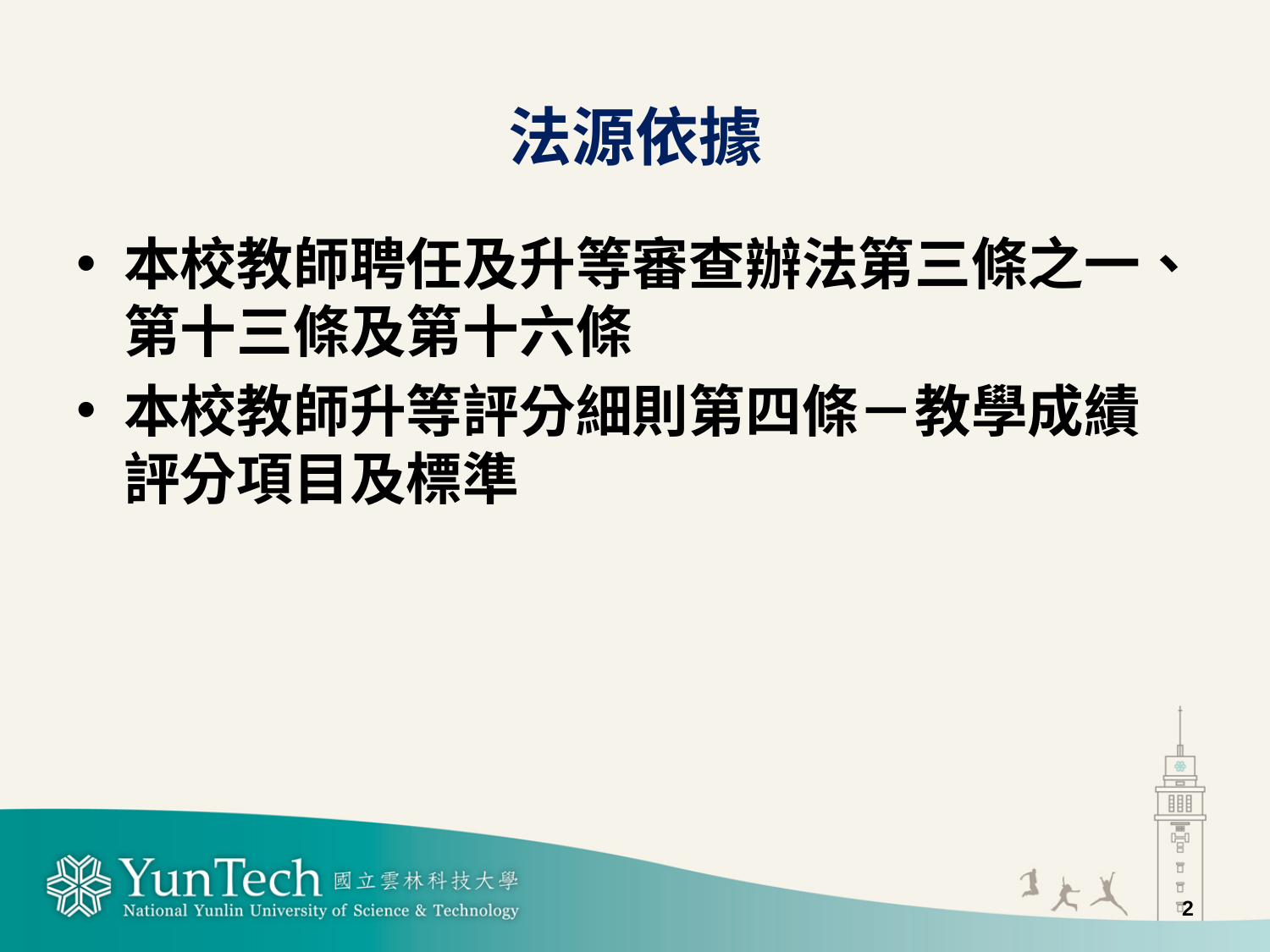

# 法源依據
本校教師聘任及升等審查辦法第三條之一、第十三條及第十六條
本校教師升等評分細則第四條－教學成績評分項目及標準
2